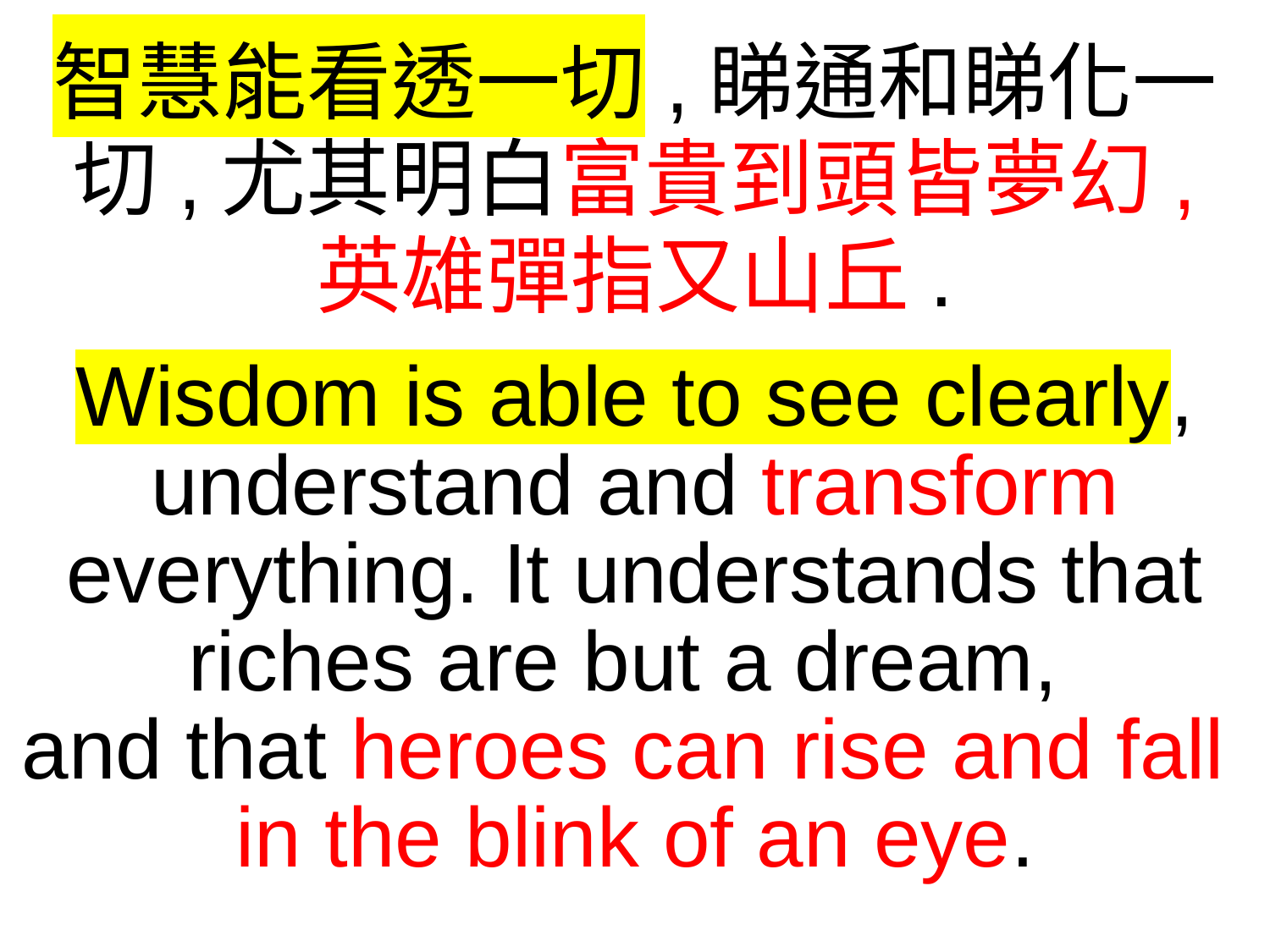

智慧能看透一切,睇通和睇化一切,尤其明白富貴到頭皆夢幻,
英雄彈指又山丘.
Wisdom is able to see clearly, understand and transform everything. It understands that riches are but a dream,
and that heroes can rise and fall
in the blink of an eye.